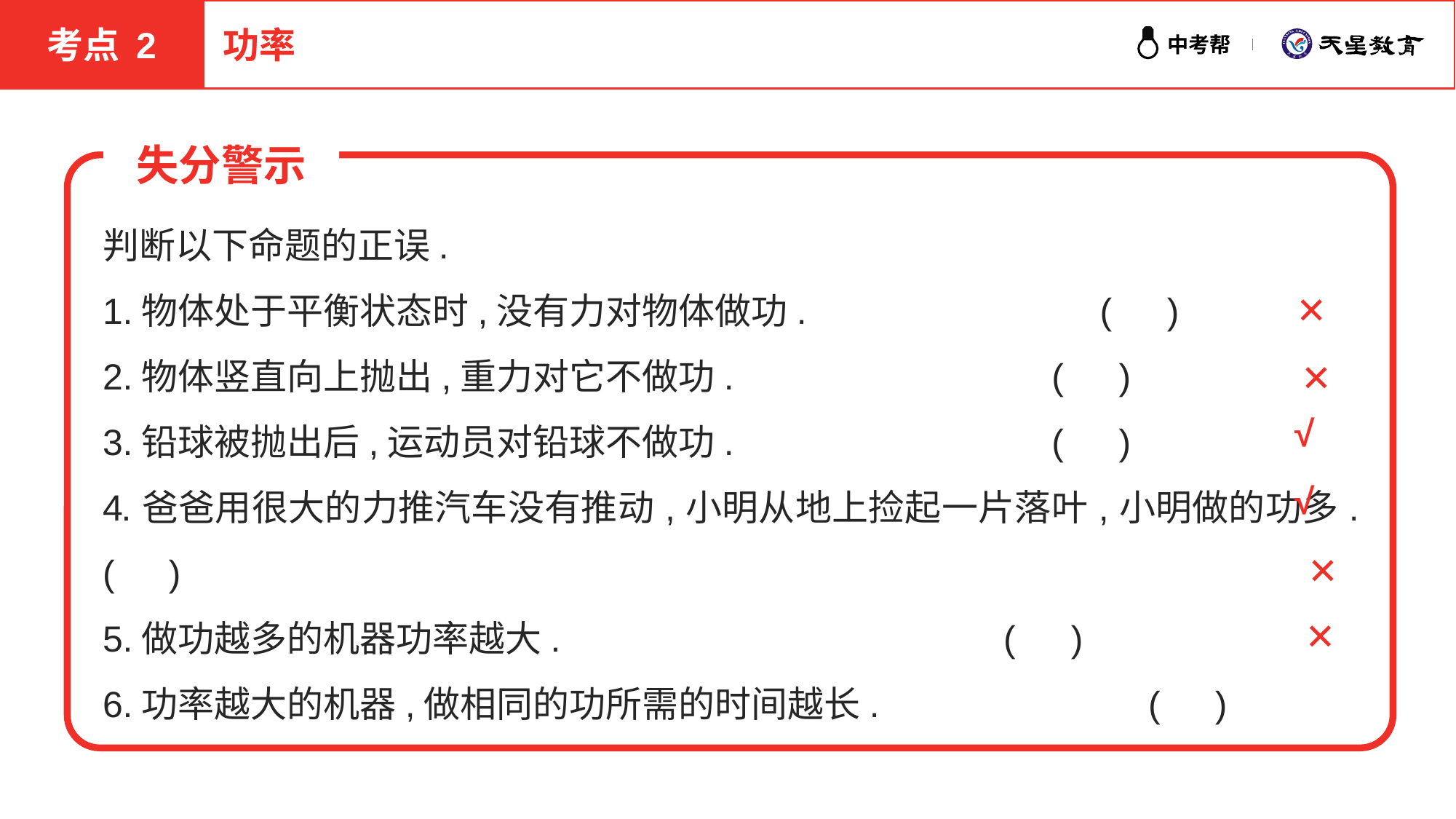

考点 2
功率
失分警示

判断以下命题的正误.
1.物体处于平衡状态时,没有力对物体做功.	                       (　)
2.物体竖直向上抛出,重力对它不做功.	                             (　)
3.铅球被抛出后,运动员对铅球不做功.	                             (　)
4.爸爸用很大的力推汽车没有推动,小明从地上捡起一片落叶,小明做的功多. (　)
5.做功越多的机器功率越大.	                                   (　)
6.功率越大的机器,做相同的功所需的时间越长.	                 (　)
✕
✕
√
√
✕
✕